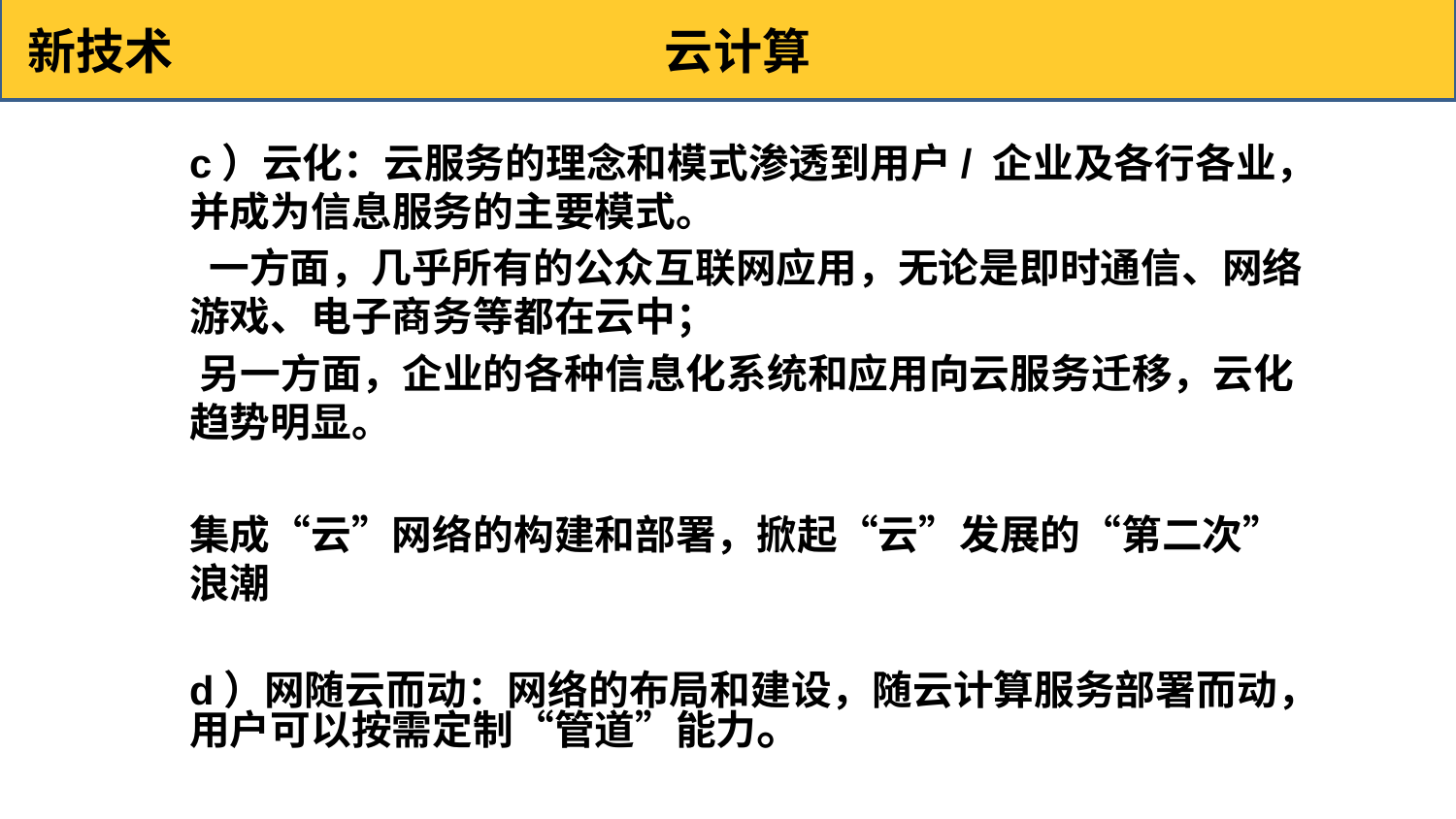

新技术                                             云计算

   	c）云化：云服务的理念和模式渗透到用户/ 企业及各行各业，并成为信息服务的主要模式。
       一方面，几乎所有的公众互联网应用，无论是即时通信、网络游戏、电子商务等都在云中；
      另一方面，企业的各种信息化系统和应用向云服务迁移，云化趋势明显。

	集成“云”网络的构建和部署，掀起“云”发展的“第二次”浪潮

   	d）网随云而动：网络的布局和建设，随云计算服务部署而动，用户可以按需定制“管道”能力。

20